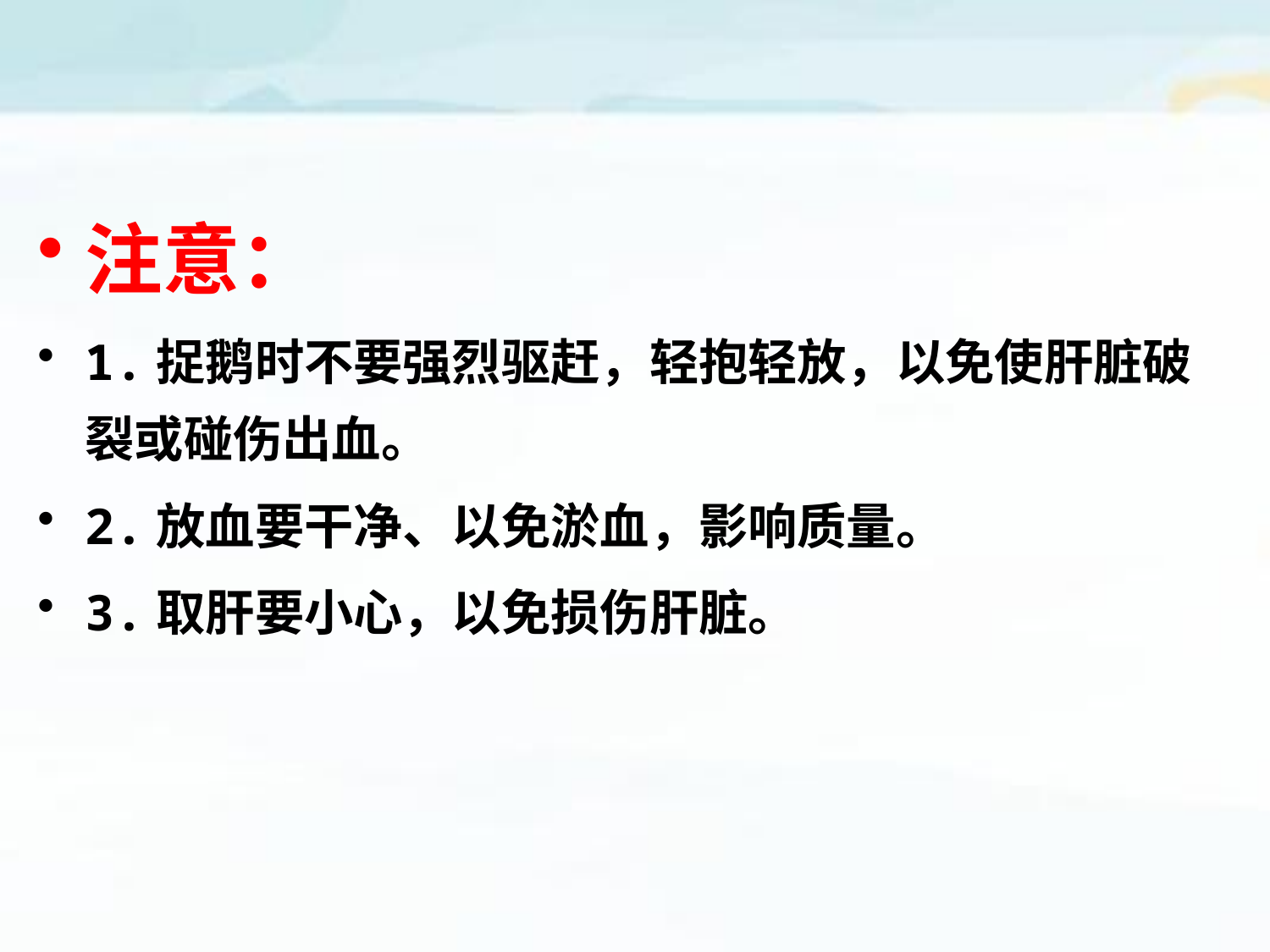

注意：
1.捉鹅时不要强烈驱赶，轻抱轻放，以免使肝脏破裂或碰伤出血。
2.放血要干净、以免淤血，影响质量。
3.取肝要小心，以免损伤肝脏。